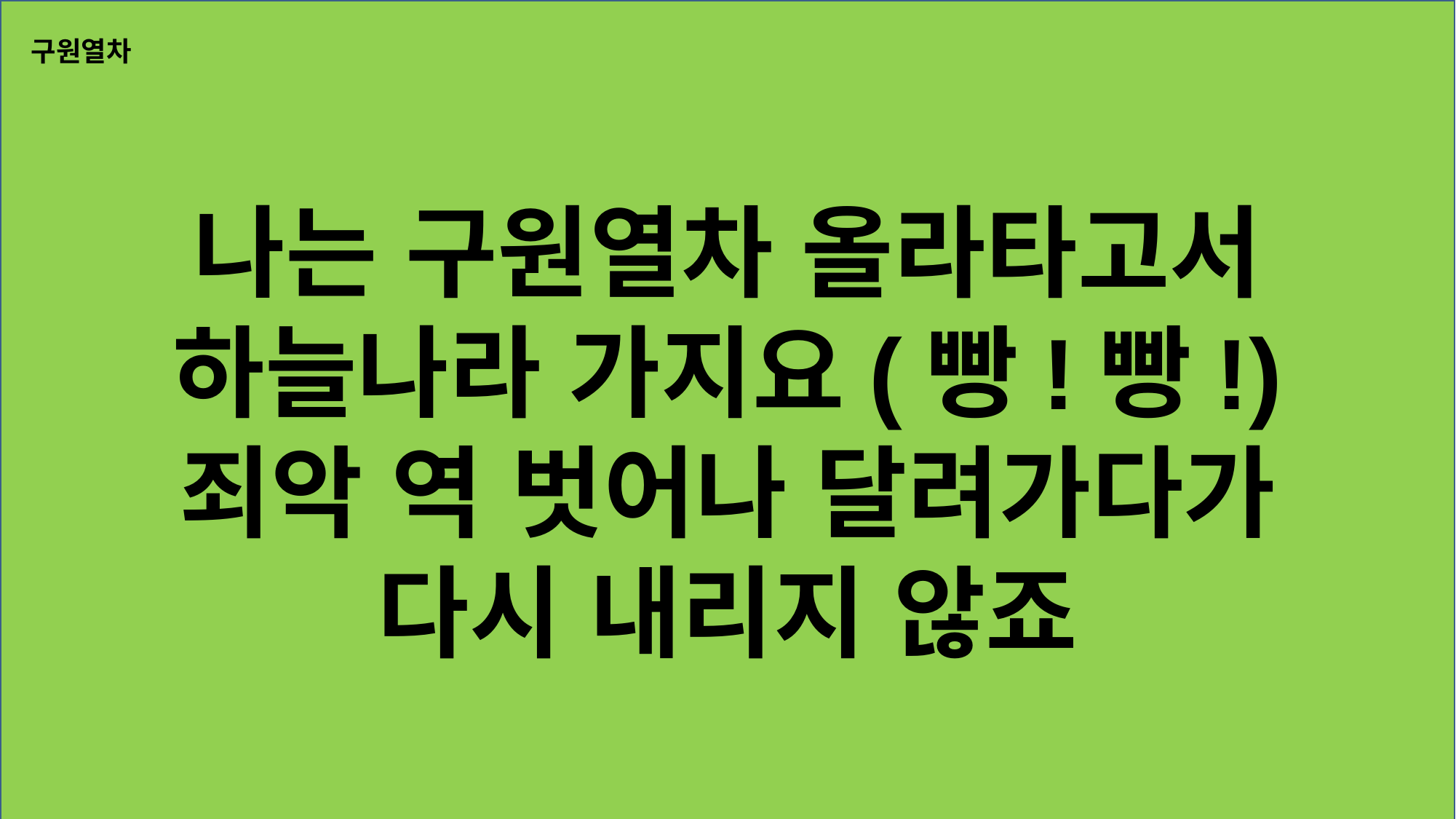

나는 구원열차 올라타고서
하늘나라 가지요(빵!빵!)
죄악 역 벗어나 달려가다가
다시 내리지 않죠
구원열차